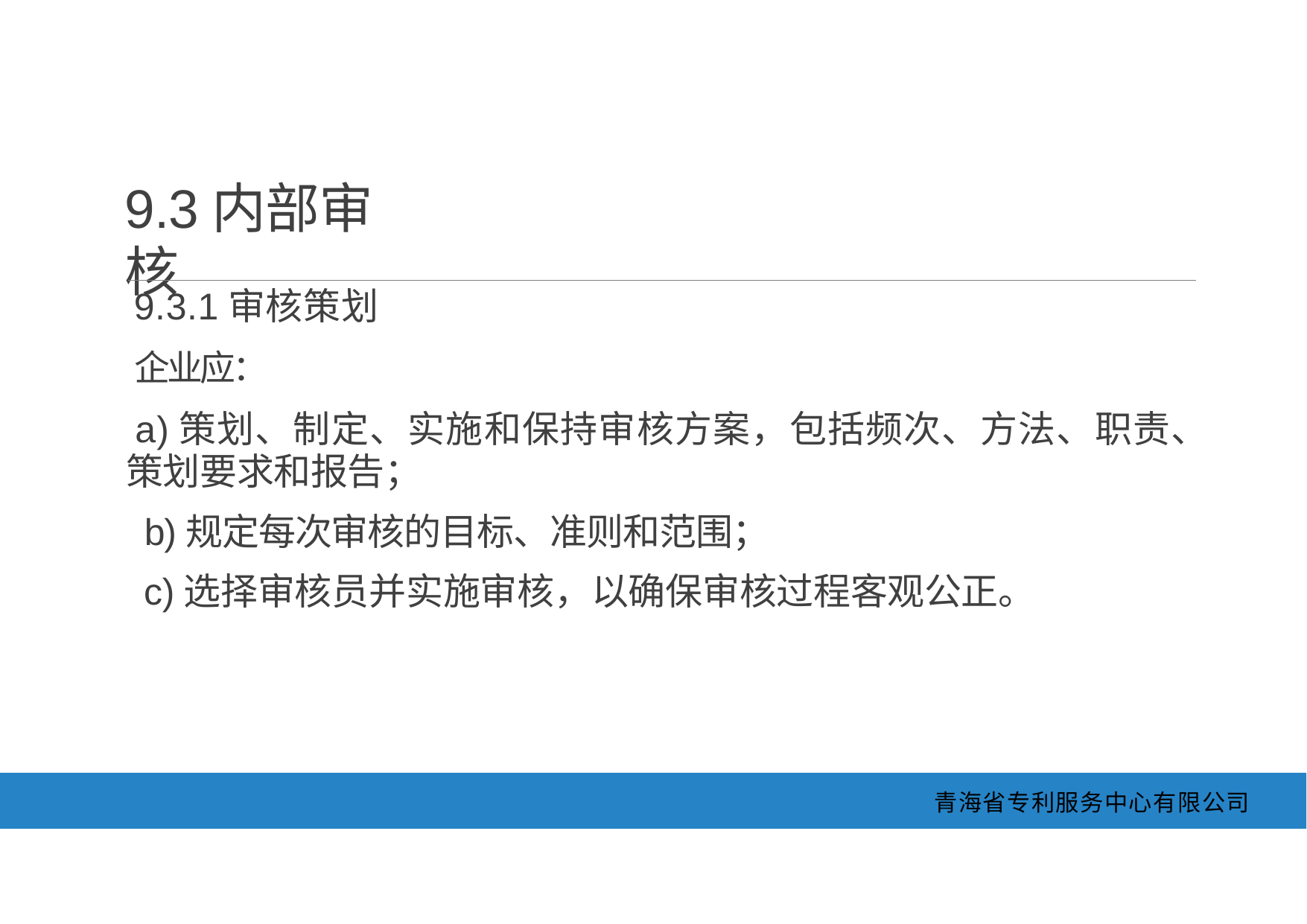

9.3内部审核

9.3.1审核策划
企业应：
a)策划、制定、实施和保持审核方案，包括频次、方法、职责、  策划要求和报告；
b)规定每次审核的目标、准则和范围；

c)选择审核员并实施审核，以确保审核过程客观公正。

青海省专利服务中心有限公司